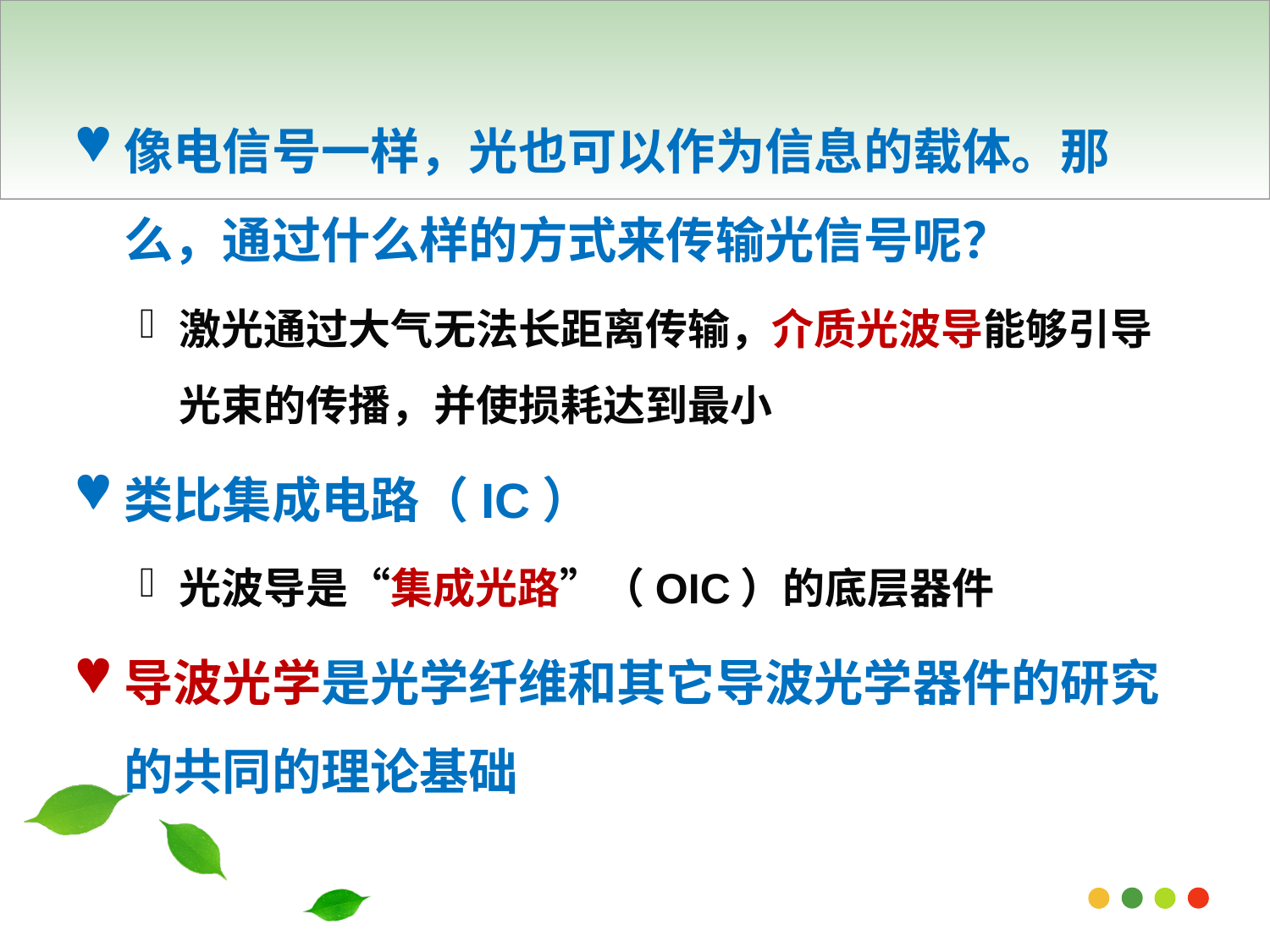

像电信号一样，光也可以作为信息的载体。那么，通过什么样的方式来传输光信号呢？
激光通过大气无法长距离传输，介质光波导能够引导光束的传播，并使损耗达到最小
类比集成电路（IC）
光波导是“集成光路”（OIC）的底层器件
导波光学是光学纤维和其它导波光学器件的研究的共同的理论基础